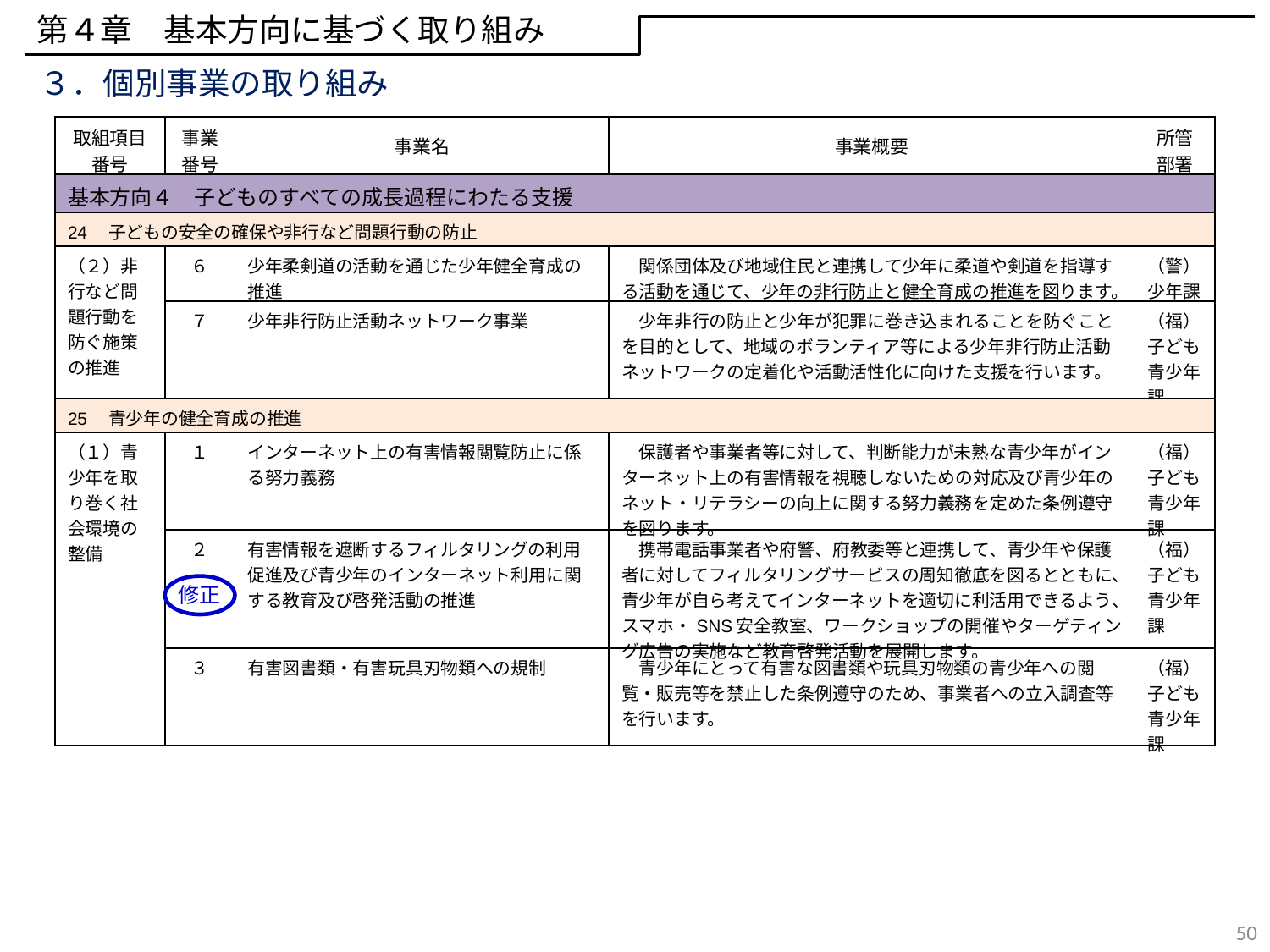

第４章　基本方向に基づく取り組み
３．個別事業の取り組み
| 取組項目 番号 | 事業 番号 | 事業名 | 事業概要 | 所管 部署 |
| --- | --- | --- | --- | --- |
| 基本方向４　子どものすべての成長過程にわたる支援 |  |  |  |  |
| 24　子どもの安全の確保や非行など問題行動の防止 |  |  |  |  |
| （２）非行など問題行動を防ぐ施策の推進 | ６ | 少年柔剣道の活動を通じた少年健全育成の推進 | 関係団体及び地域住民と連携して少年に柔道や剣道を指導する活動を通じて、少年の非行防止と健全育成の推進を図ります。 | （警） 少年課 |
|  | ７ | 少年非行防止活動ネットワーク事業 | 少年非行の防止と少年が犯罪に巻き込まれることを防ぐことを目的として、地域のボランティア等による少年非行防止活動ネットワークの定着化や活動活性化に向けた支援を行います。 | （福）子ども青少年課 |
| 25　青少年の健全育成の推進 |  |  |  |  |
| （１）青少年を取り巻く社会環境の整備 | １ | インターネット上の有害情報閲覧防止に係る努力義務 | 保護者や事業者等に対して、判断能力が未熟な青少年がインターネット上の有害情報を視聴しないための対応及び青少年のネット・リテラシーの向上に関する努力義務を定めた条例遵守を図ります。 | （福）子ども青少年課 |
|  | ２ | 有害情報を遮断するフィルタリングの利用促進及び青少年のインターネット利用に関する教育及び啓発活動の推進 | 携帯電話事業者や府警、府教委等と連携して、青少年や保護者に対してフィルタリングサービスの周知徹底を図るとともに、青少年が自ら考えてインターネットを適切に利活用できるよう、スマホ・SNS安全教室、ワークショップの開催やターゲティング広告の実施など教育啓発活動を展開します。 | （福）子ども青少年課 |
|  | ３ | 有害図書類・有害玩具刃物類への規制 | 青少年にとって有害な図書類や玩具刃物類の青少年への閲覧・販売等を禁止した条例遵守のため、事業者への立入調査等を行います。 | （福）子ども青少年課 |

修正
50